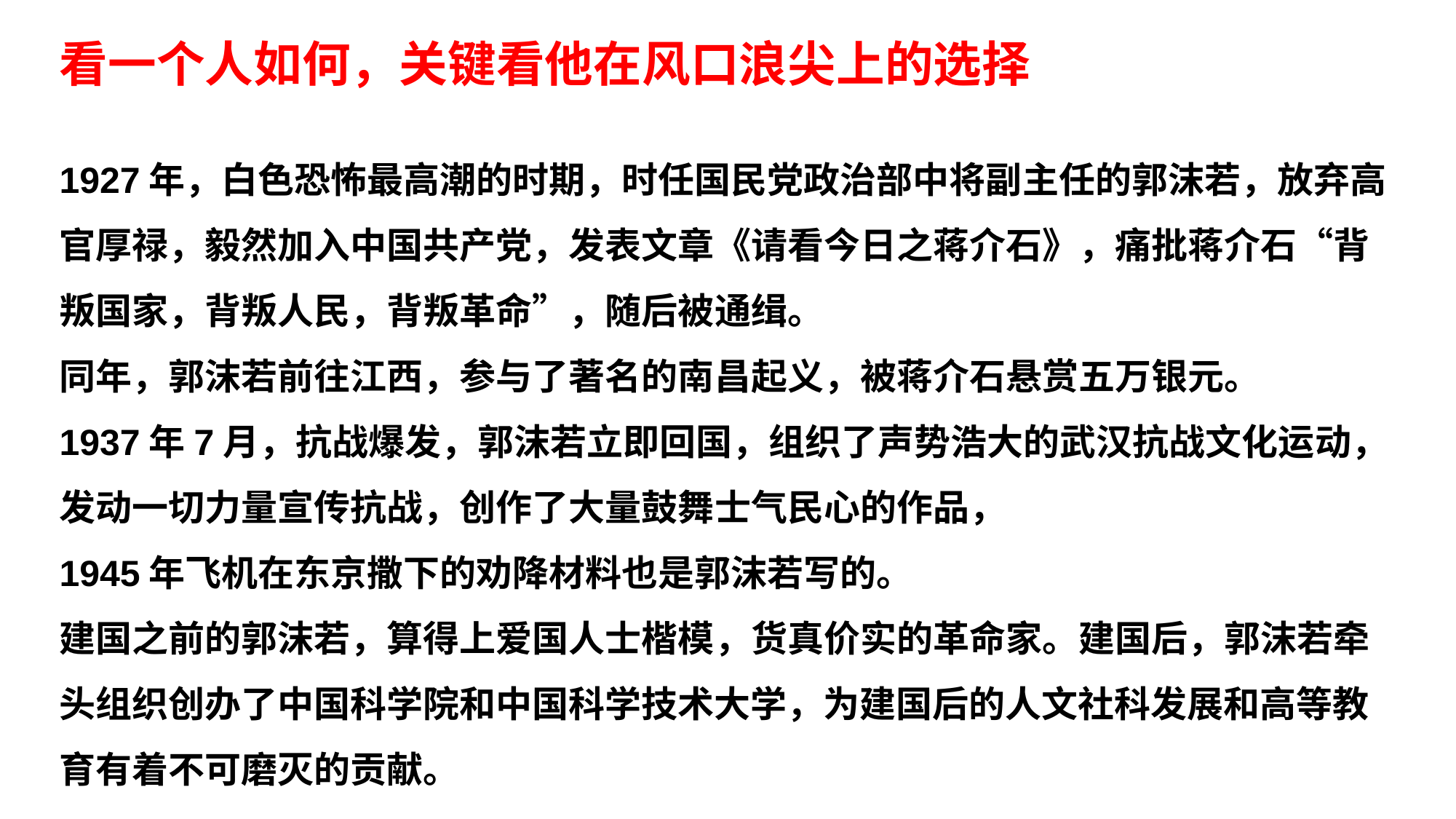

看一个人如何，关键看他在风口浪尖上的选择

1927年，白色恐怖最高潮的时期，时任国民党政治部中将副主任的郭沫若，放弃高官厚禄，毅然加入中国共产党，发表文章《请看今日之蒋介石》，痛批蒋介石“背叛国家，背叛人民，背叛革命”，随后被通缉。
同年，郭沫若前往江西，参与了著名的南昌起义，被蒋介石悬赏五万银元。
1937年7月，抗战爆发，郭沫若立即回国，组织了声势浩大的武汉抗战文化运动，发动一切力量宣传抗战，创作了大量鼓舞士气民心的作品，
1945年飞机在东京撒下的劝降材料也是郭沫若写的。
建国之前的郭沫若，算得上爱国人士楷模，货真价实的革命家。建国后，郭沫若牵头组织创办了中国科学院和中国科学技术大学，为建国后的人文社科发展和高等教育有着不可磨灭的贡献。